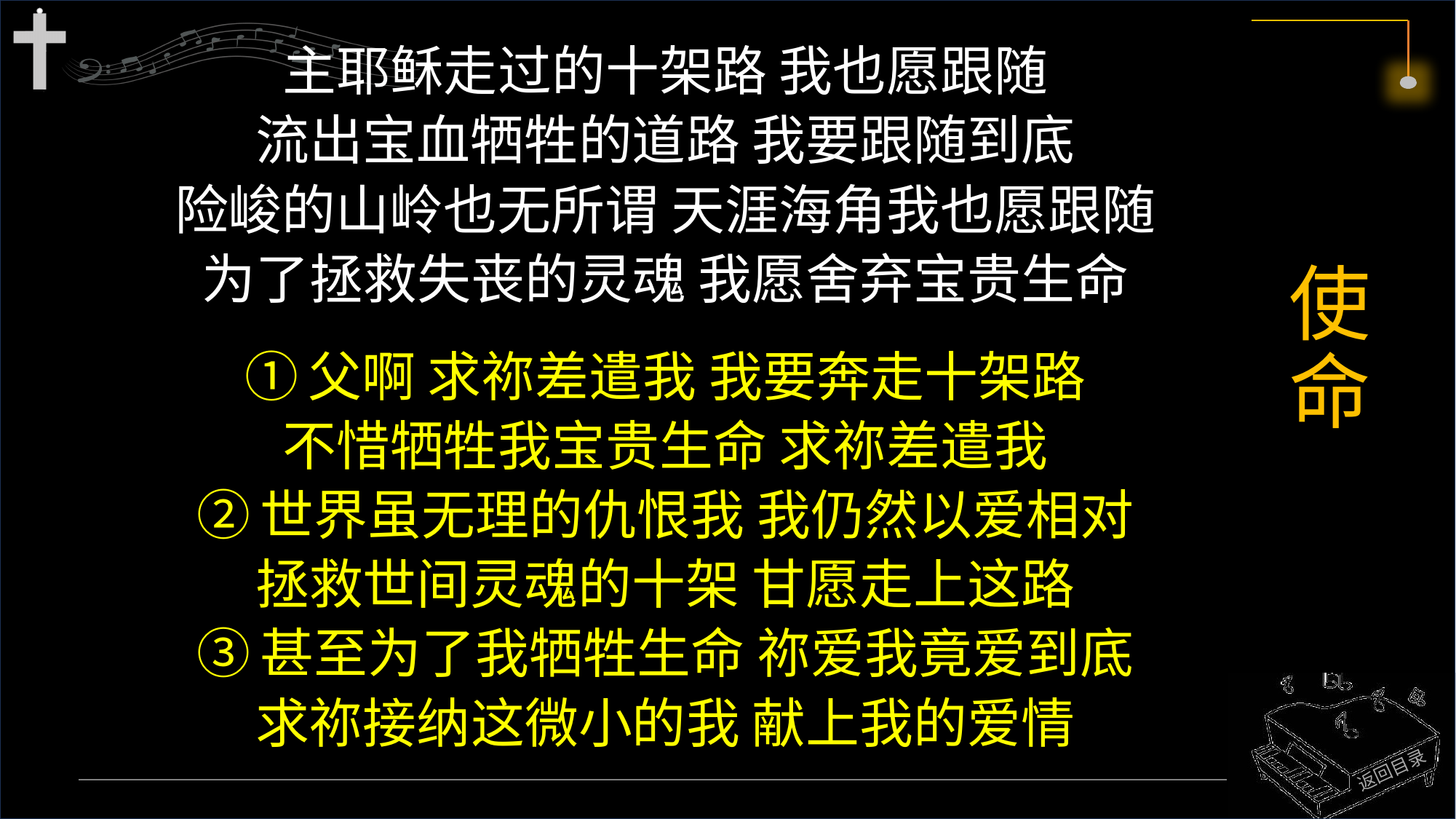

# 使命
主耶稣走过的十架路 我也愿跟随
流出宝血牺牲的道路 我要跟随到底
险峻的山岭也无所谓 天涯海角我也愿跟随
为了拯救失丧的灵魂 我愿舍弃宝贵生命

①父啊 求祢差遣我 我要奔走十架路
不惜牺牲我宝贵生命 求祢差遣我
②世界虽无理的仇恨我 我仍然以爱相对
拯救世间灵魂的十架 甘愿走上这路
③甚至为了我牺牲生命 祢爱我竟爱到底
求祢接纳这微小的我 献上我的爱情